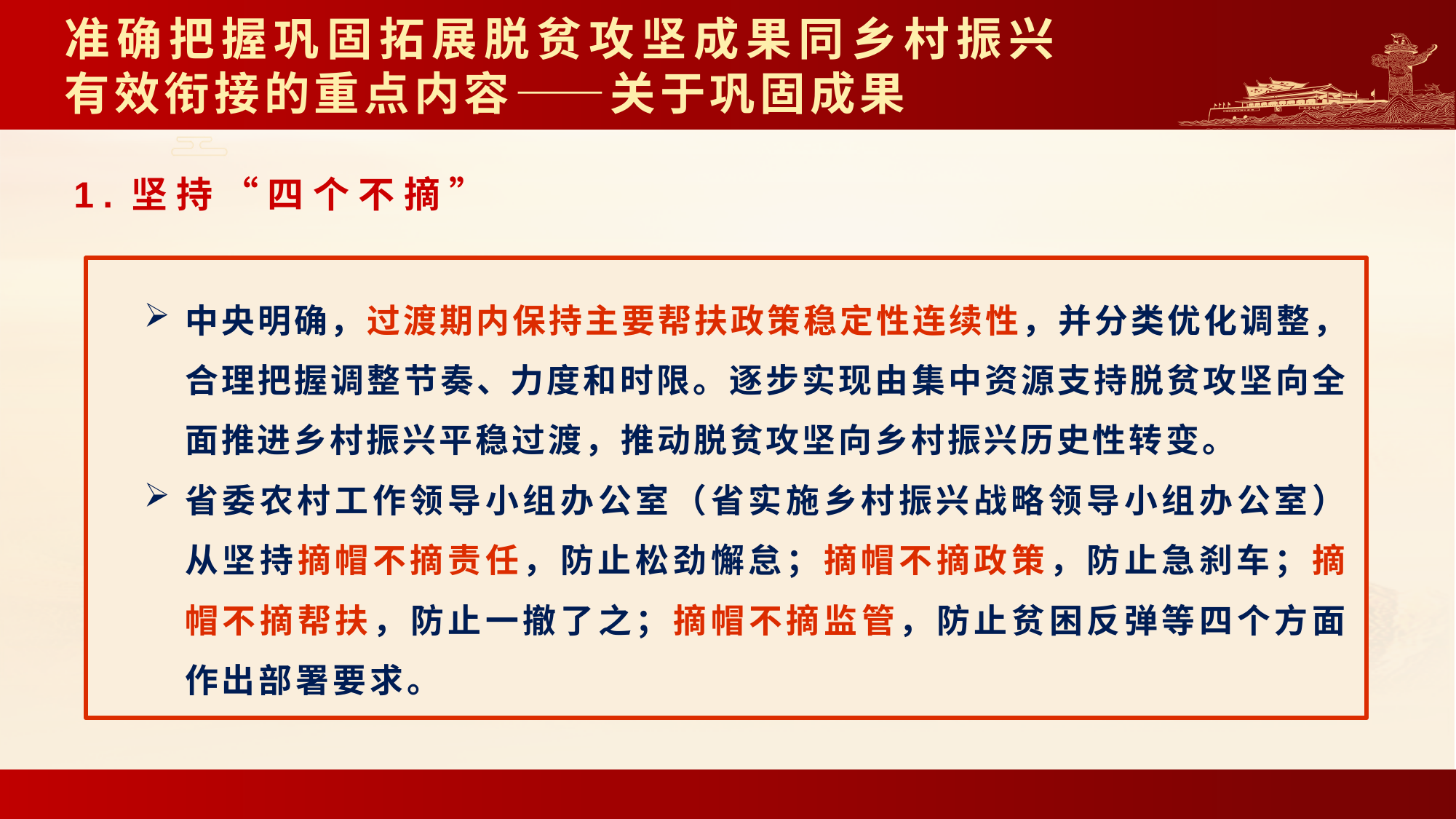

# 准确把握巩固拓展脱贫攻坚成果同乡村振兴有效衔接的重点内容——关于巩固成果
1.坚持“四个不摘”
中央明确，过渡期内保持主要帮扶政策稳定性连续性，并分类优化调整，合理把握调整节奏、力度和时限。逐步实现由集中资源支持脱贫攻坚向全面推进乡村振兴平稳过渡，推动脱贫攻坚向乡村振兴历史性转变。
省委农村工作领导小组办公室（省实施乡村振兴战略领导小组办公室）从坚持摘帽不摘责任，防止松劲懈怠；摘帽不摘政策，防止急刹车；摘帽不摘帮扶，防止一撤了之；摘帽不摘监管，防止贫困反弹等四个方面作出部署要求。